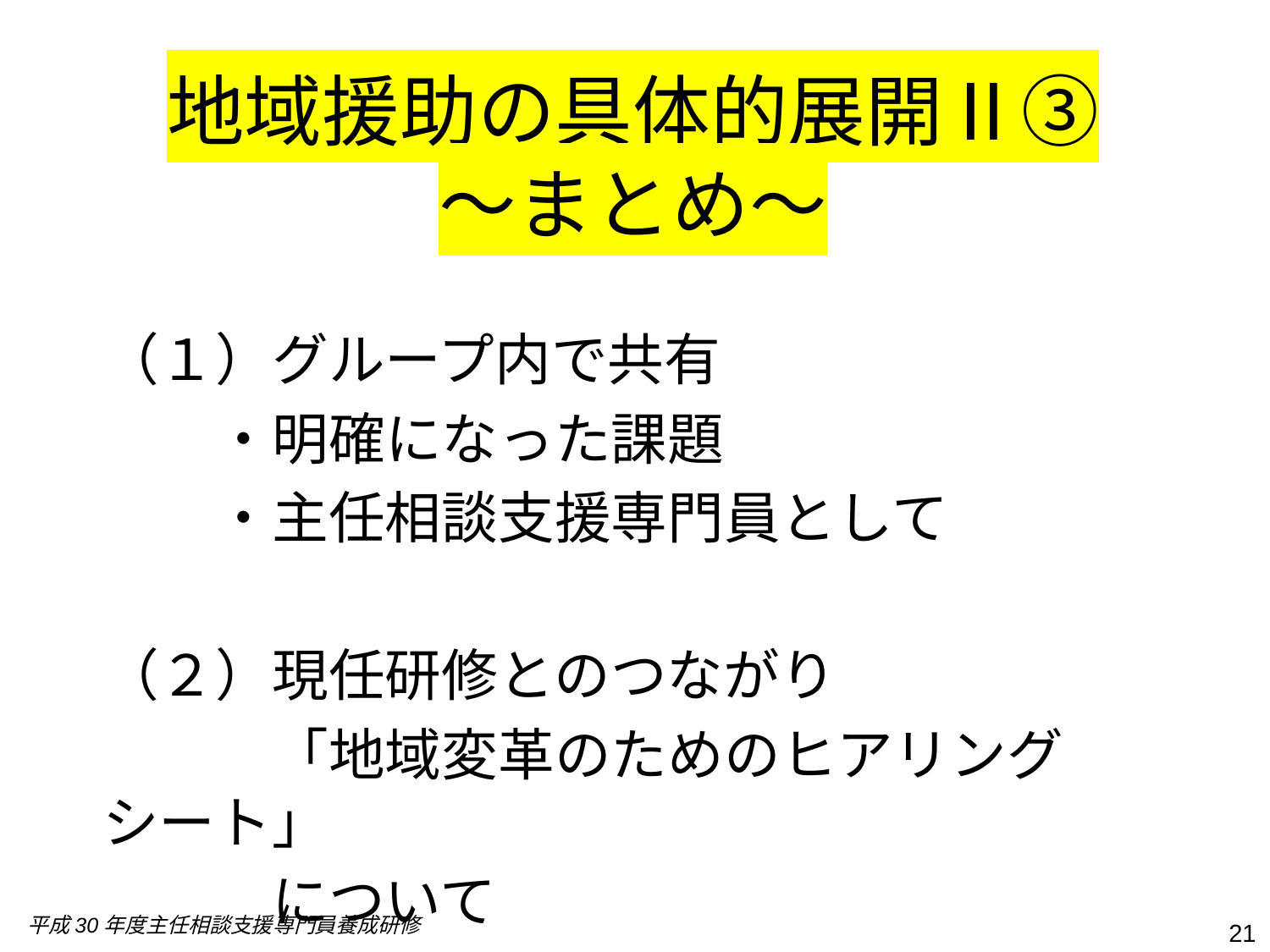

# 地域援助の具体的展開Ⅱ③ ～まとめ～
（１）グループ内で共有
　　・明確になった課題
　　・主任相談支援専門員として

（２）現任研修とのつながり
　　　「地域変革のためのヒアリングシート」
　　　について
平成30年度主任相談支援専門員養成研修
21